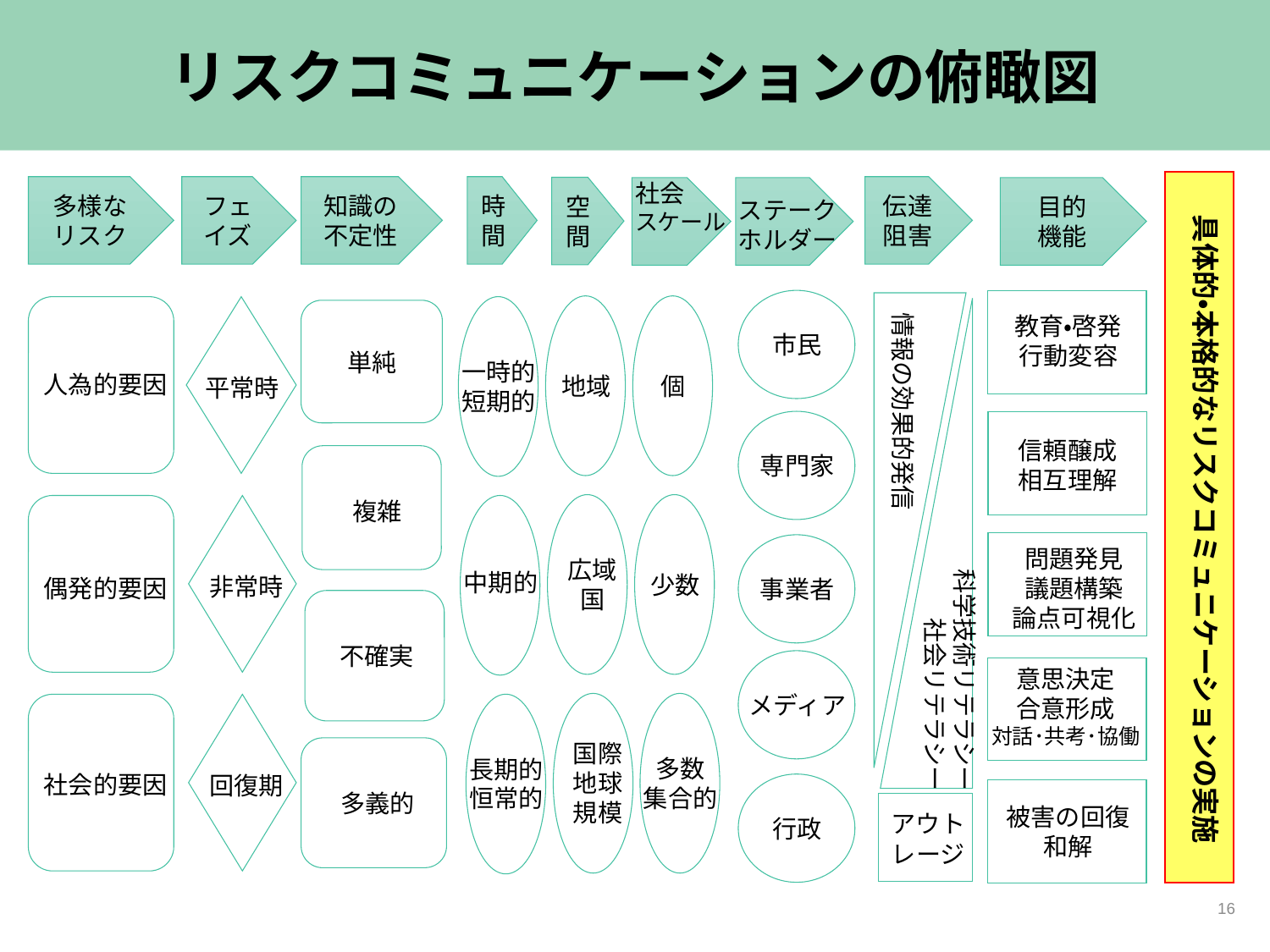

# リスクコミュニケーションの俯瞰図
社会
スケール

多様な
リスク
フェイズ
知識の不定性
時間
伝達
阻害
空間

目的
機能
ステークホルダー
具体的・本格的なリスクコミュニケーションの実施

情報の効果的発信

教育・啓発
行動変容
市民
単純
一時的
短期的
人為的要因
地域
個
平常時

信頼醸成
相互理解
専門家

複雑

問題発見
議題構築
論点可視化
広域
国
科学技術リテラシー
　　社会リテラシー
中期的
少数
非常時
偶発的要因
事業者

不確実

意思決定
合意形成
対話･共考･協働

メディア

国際
地球
規模

多数
集合的
長期的
恒常的
社会的要因
回復期

多義的

被害の回復
和解
アウト
レージ
行政
16